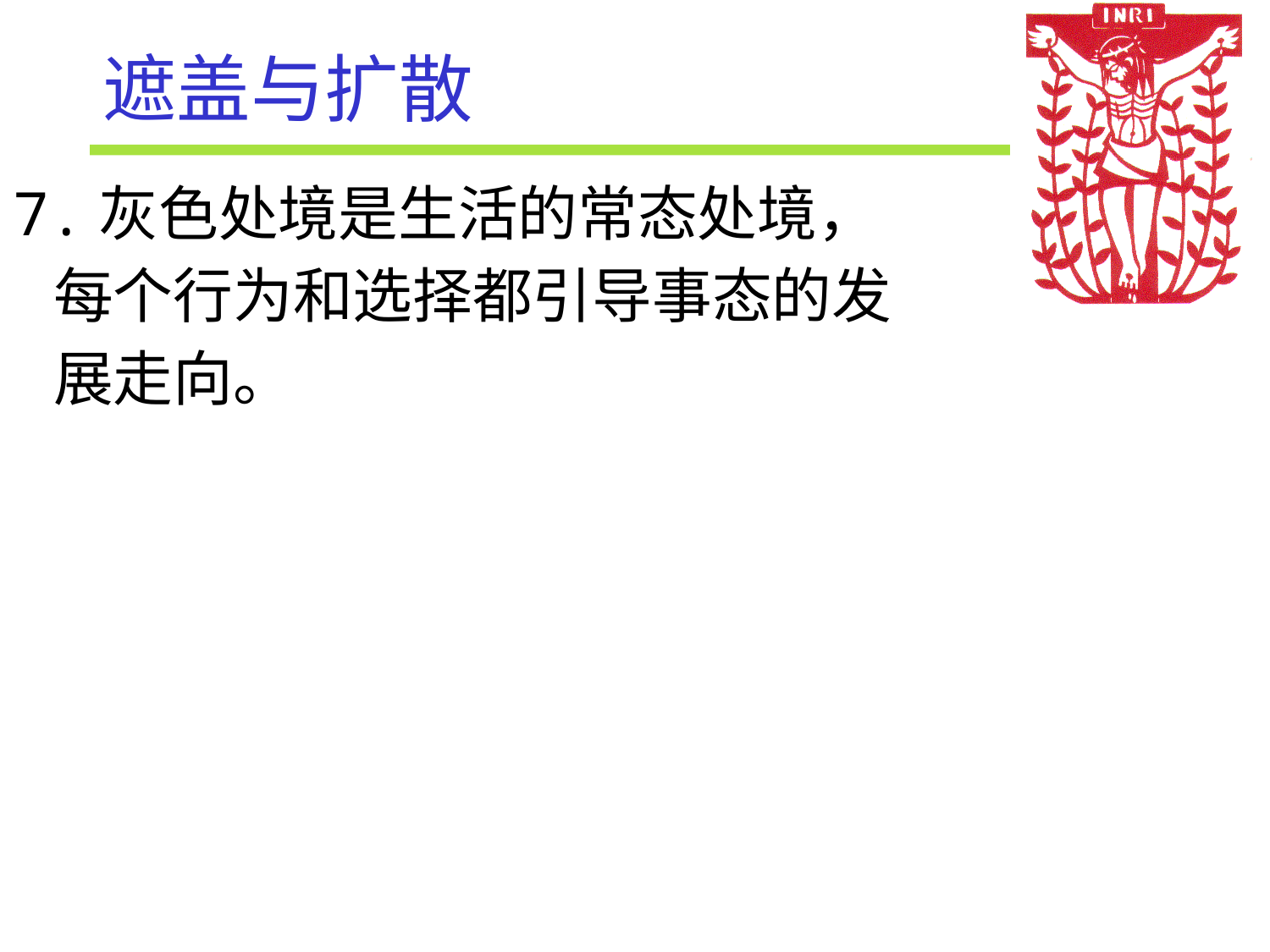

# 遮盖与扩散
7.灰色处境是生活的常态处境，
  每个行为和选择都引导事态的发
  展走向。